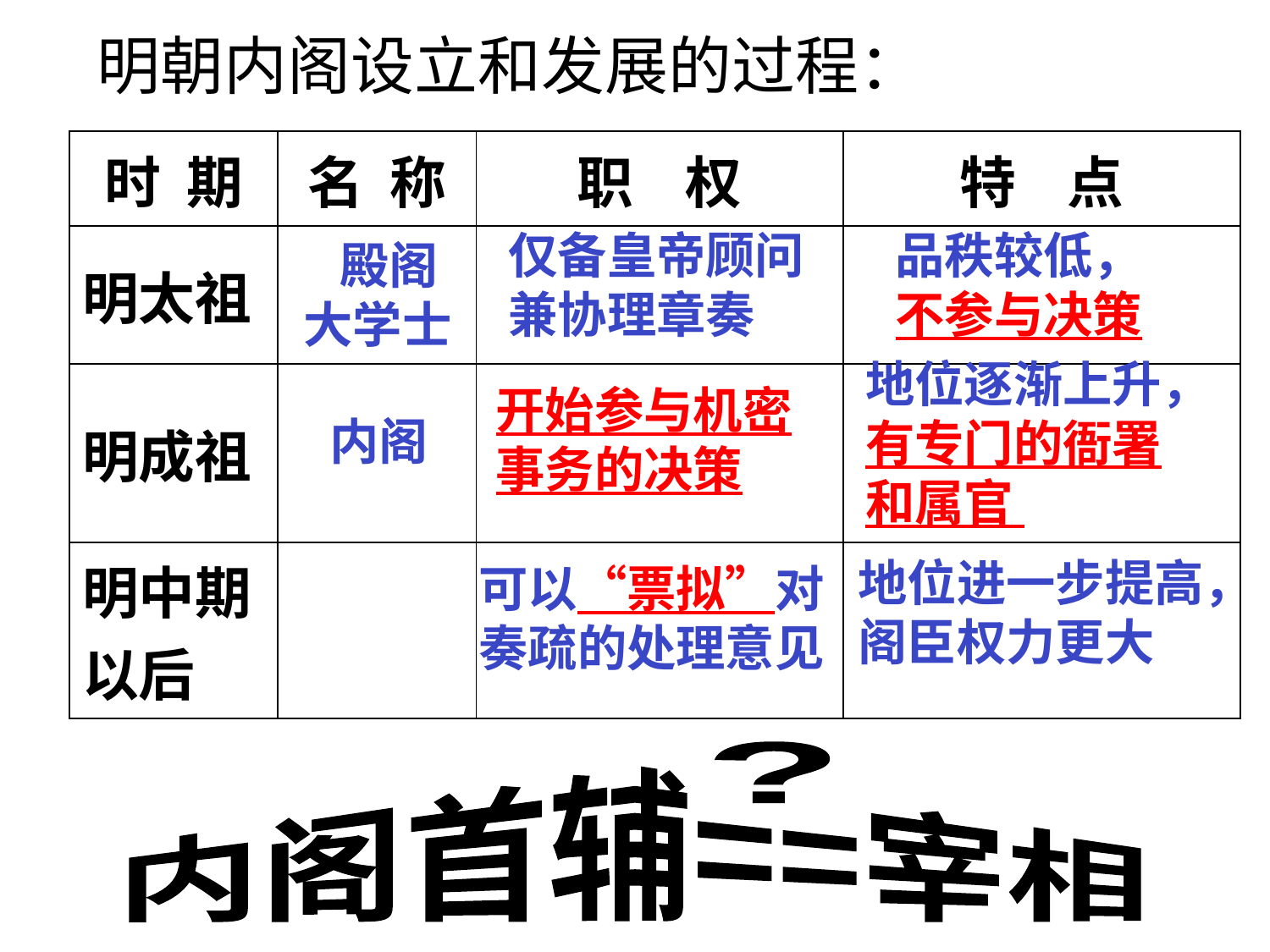

明朝内阁设立和发展的过程：
| 时 期 | 名 称 | 职 权 | 特 点 |
| --- | --- | --- | --- |
| 明太祖 |  |  |  |
| 明成祖 |  |  |  |
| 明中期以后 |  |  |  |
仅备皇帝顾问兼协理章奏
品秩较低，不参与决策
 殿阁大学士
地位逐渐上升，有专门的衙署和属官
开始参与机密事务的决策
内阁
地位进一步提高，阁臣权力更大
可以“票拟”对奏疏的处理意见
内阁首辅==宰相
?